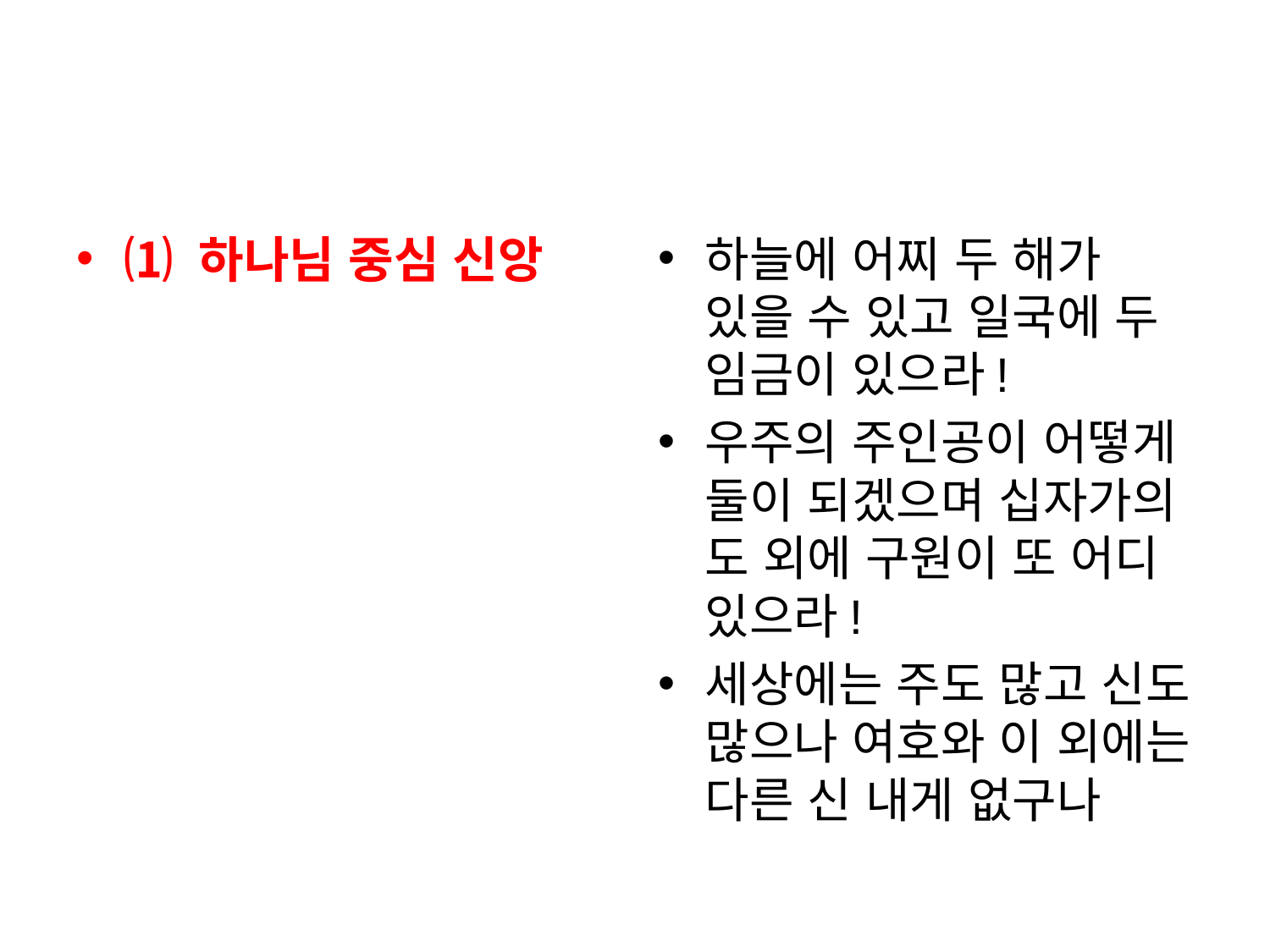

#
⑴ 하나님 중심 신앙

하늘에 어찌 두 해가 있을 수 있고 일국에 두 임금이 있으라!
우주의 주인공이 어떻게 둘이 되겠으며 십자가의 도 외에 구원이 또 어디 있으라!
세상에는 주도 많고 신도 많으나 여호와 이 외에는 다른 신 내게 없구나